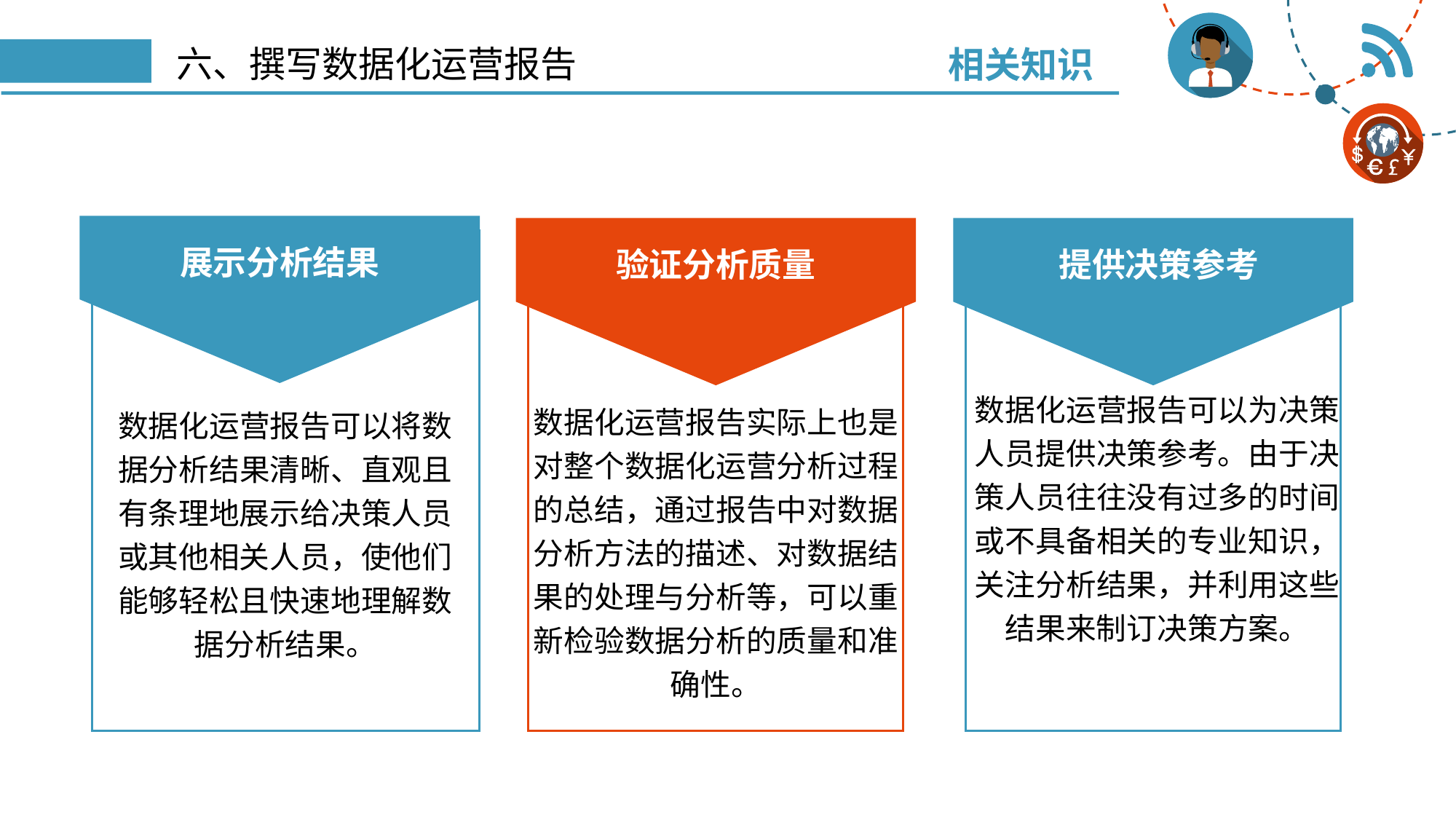

相关知识
# 六、撰写数据化运营报告
展示分析结果

验证分析质量

提供决策参考

数据化运营报告可以为决策人员提供决策参考。由于决策人员往往没有过多的时间或不具备相关的专业知识，关注分析结果，并利用这些结果来制订决策方案。
数据化运营报告实际上也是对整个数据化运营分析过程的总结，通过报告中对数据分析方法的描述、对数据结果的处理与分析等，可以重新检验数据分析的质量和准确性。
数据化运营报告可以将数据分析结果清晰、直观且有条理地展示给决策人员或其他相关人员，使他们能够轻松且快速地理解数据分析结果。